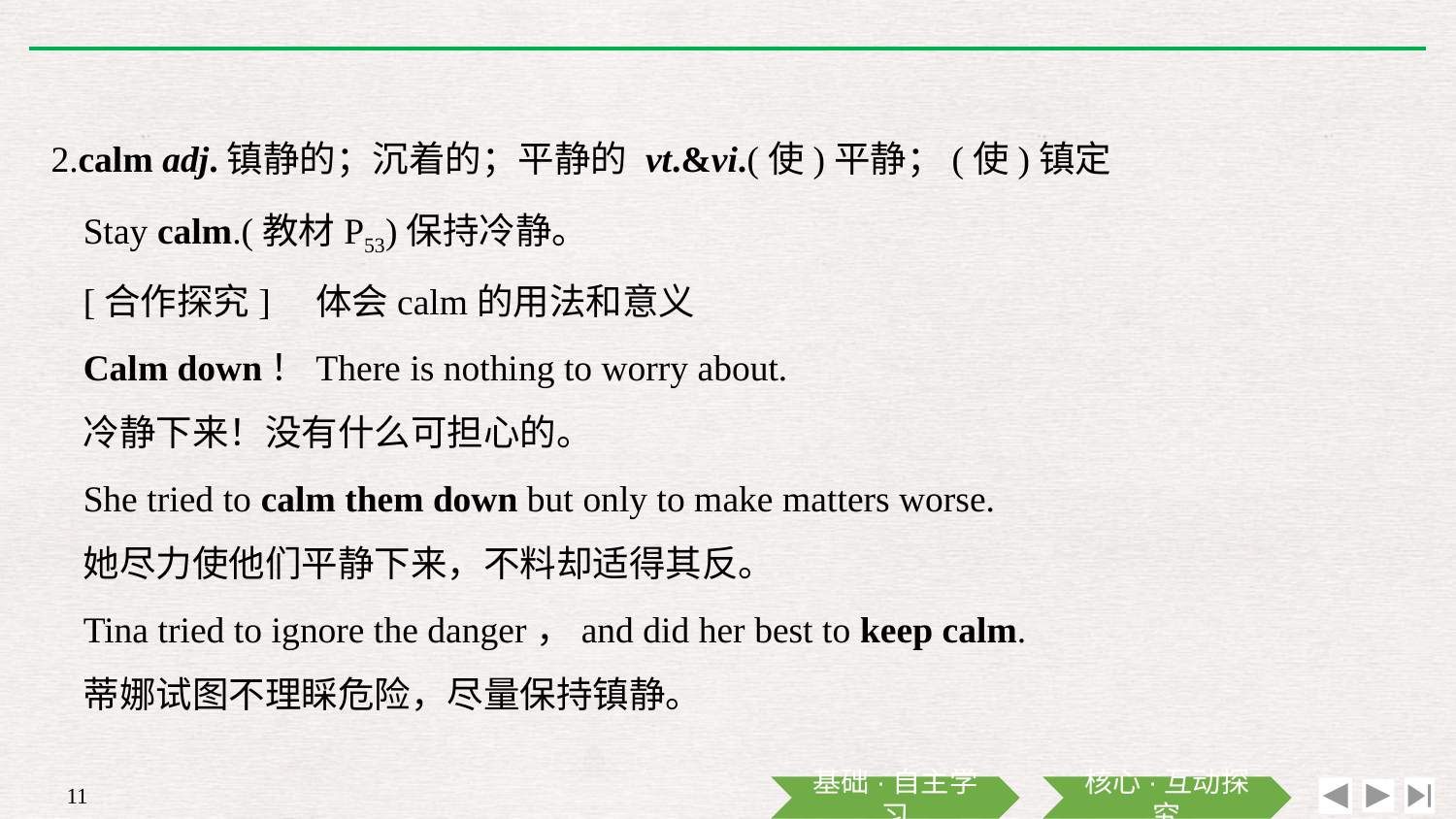

2.calm adj.镇静的；沉着的；平静的 vt.&vi.(使)平静；(使)镇定
Stay calm.(教材P53)保持冷静。
[合作探究]　体会calm的用法和意义
Calm down！There is nothing to worry about.
冷静下来！没有什么可担心的。
She tried to calm them down but only to make matters worse.
她尽力使他们平静下来，不料却适得其反。
Tina tried to ignore the danger，and did her best to keep calm.
蒂娜试图不理睬危险，尽量保持镇静。